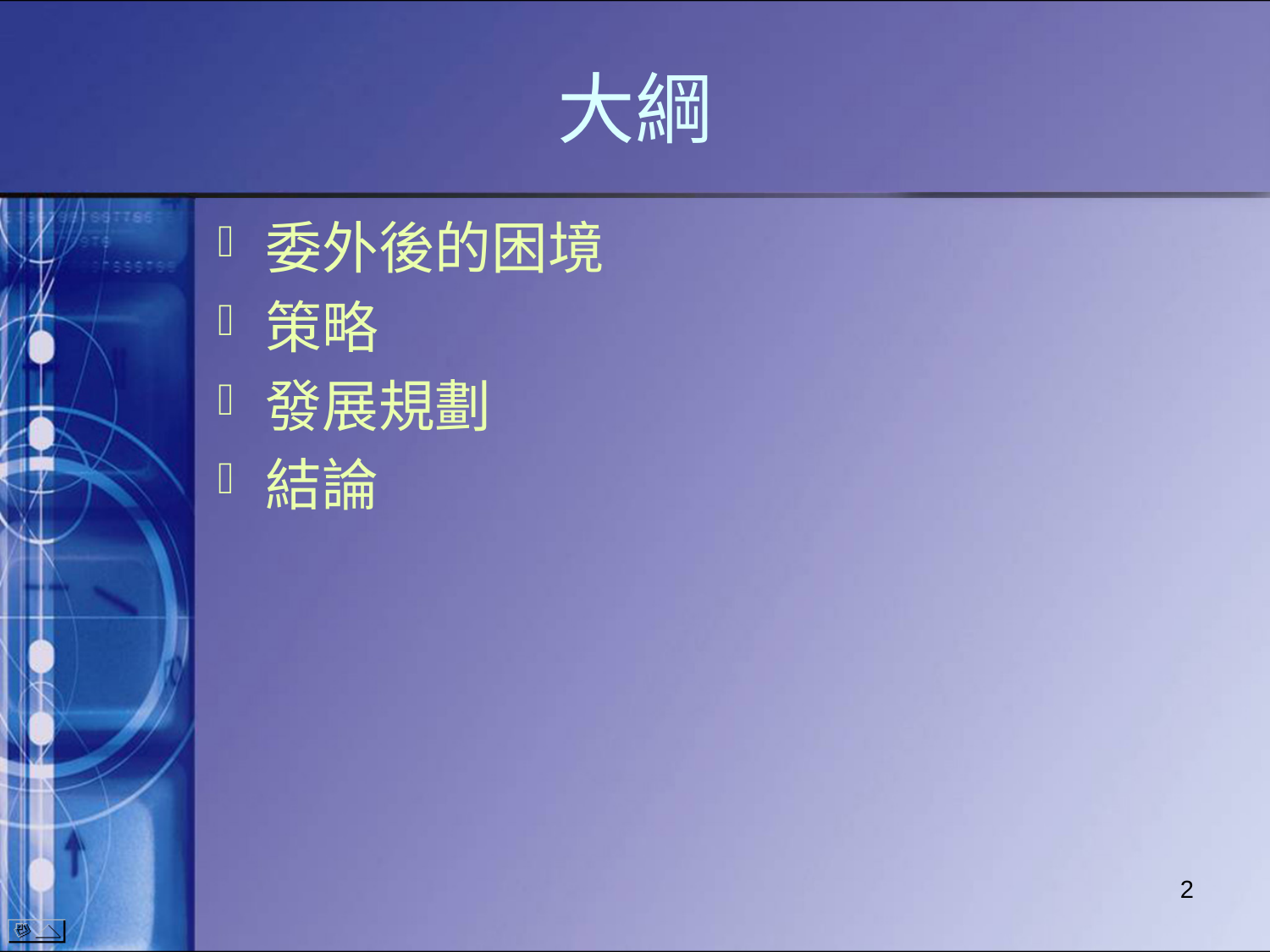

# 大綱
委外後的困境
策略
發展規劃
結論
2